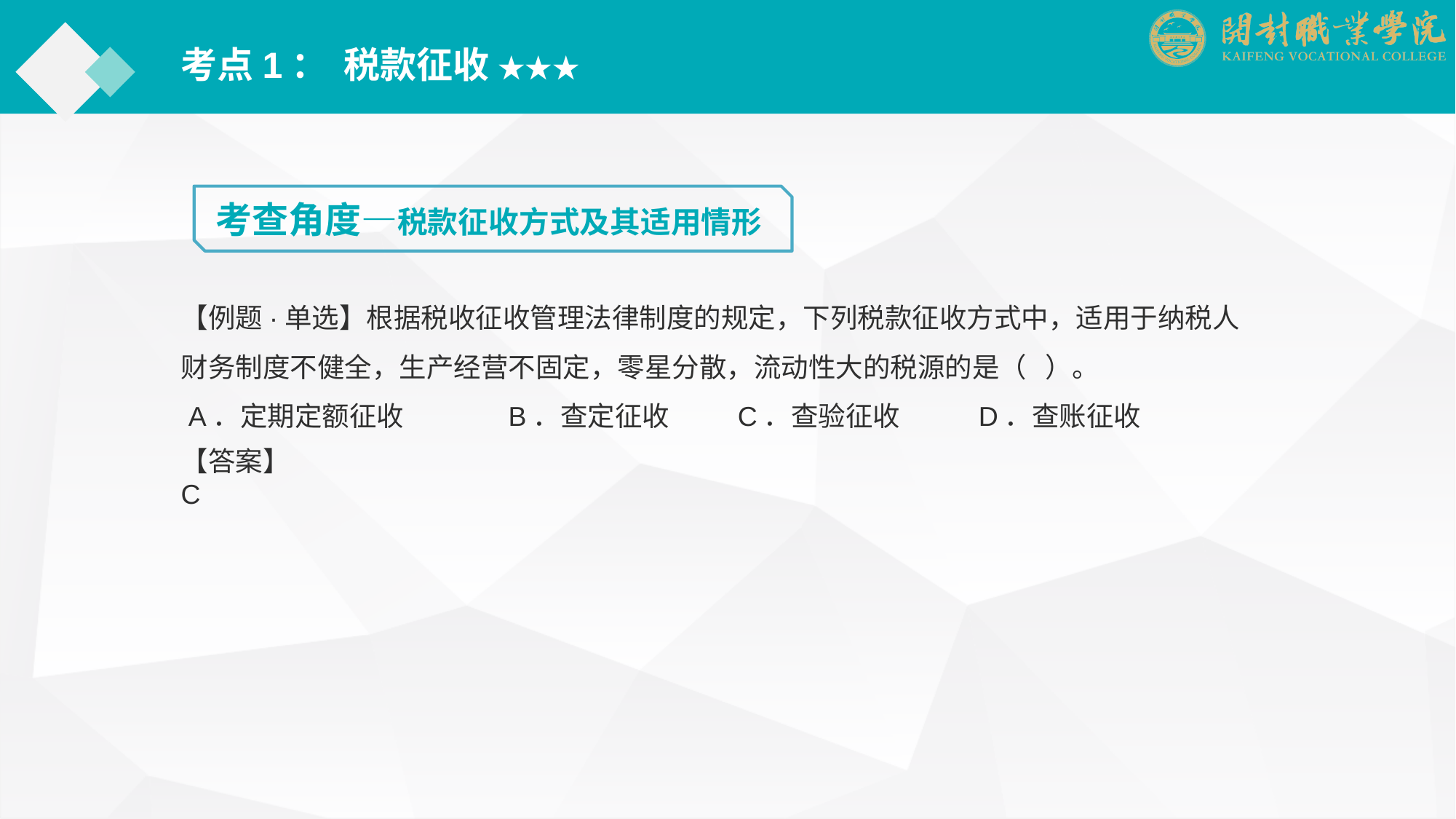

考点1：  税款征收 ★★★

考查角度—税款征收方式及其适用情形
【例题·单选】根据税收征收管理法律制度的规定，下列税款征收方式中，适用于纳税人财务制度不健全，生产经营不固定，零星分散，流动性大的税源的是（   ）。
 A．定期定额征收	B．查定征收          C．查验征收	　D．查账征收
【答案】C